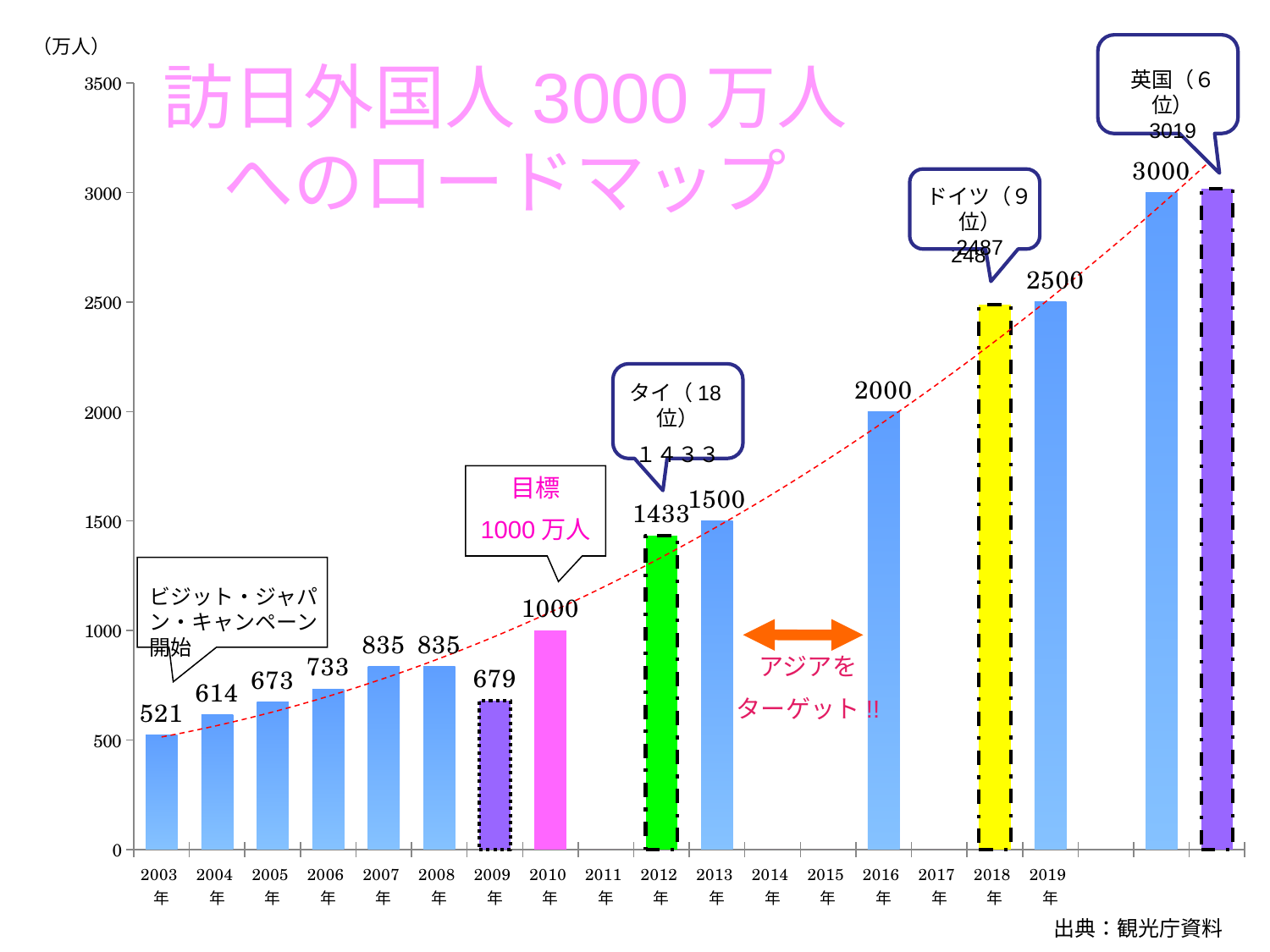

（万人）

英国（６位）
3019
訪日外国人3000万人
へのロードマップ

### Chart

| Category |  |  |
|---|---|---|
| 2003年 | 0.0 | 521.0 |
| 2004年 | 0.0 | 614.0 |
| 2005年 | 0.0 | 673.0 |
| 2006年 | 0.0 | 733.0 |
| 2007年 | 0.0 | 835.0 |
| 2008年 | 0.0 | 835.0 |
| 2009年 | 0.0 | 679.0 |
| 2010年 | 0.0 | 1000.0 |
| 2011年 | 0.0 | None |
| 2012年 | 0.0 | 1433.0 |
| 2013年 | 0.0 | 1500.0 |
| 2014年 | 0.0 | None |
| 2015年 | 0.0 | None |
| 2016年 | 0.0 | 2000.0 |
| 2017年 | 0.0 | None |
| 2018年 | 0.0 | 2487.0 |
| 2019年 | 0.0 | 2500.0 |
ドイツ（9位）
2487
ドイツ（９位）
2487

タイ（18位）
１４３３
目標
1000万人

ビジット・ジャパン・キャンペーン開始

アジアを
ターゲット!!
出典：観光庁資料